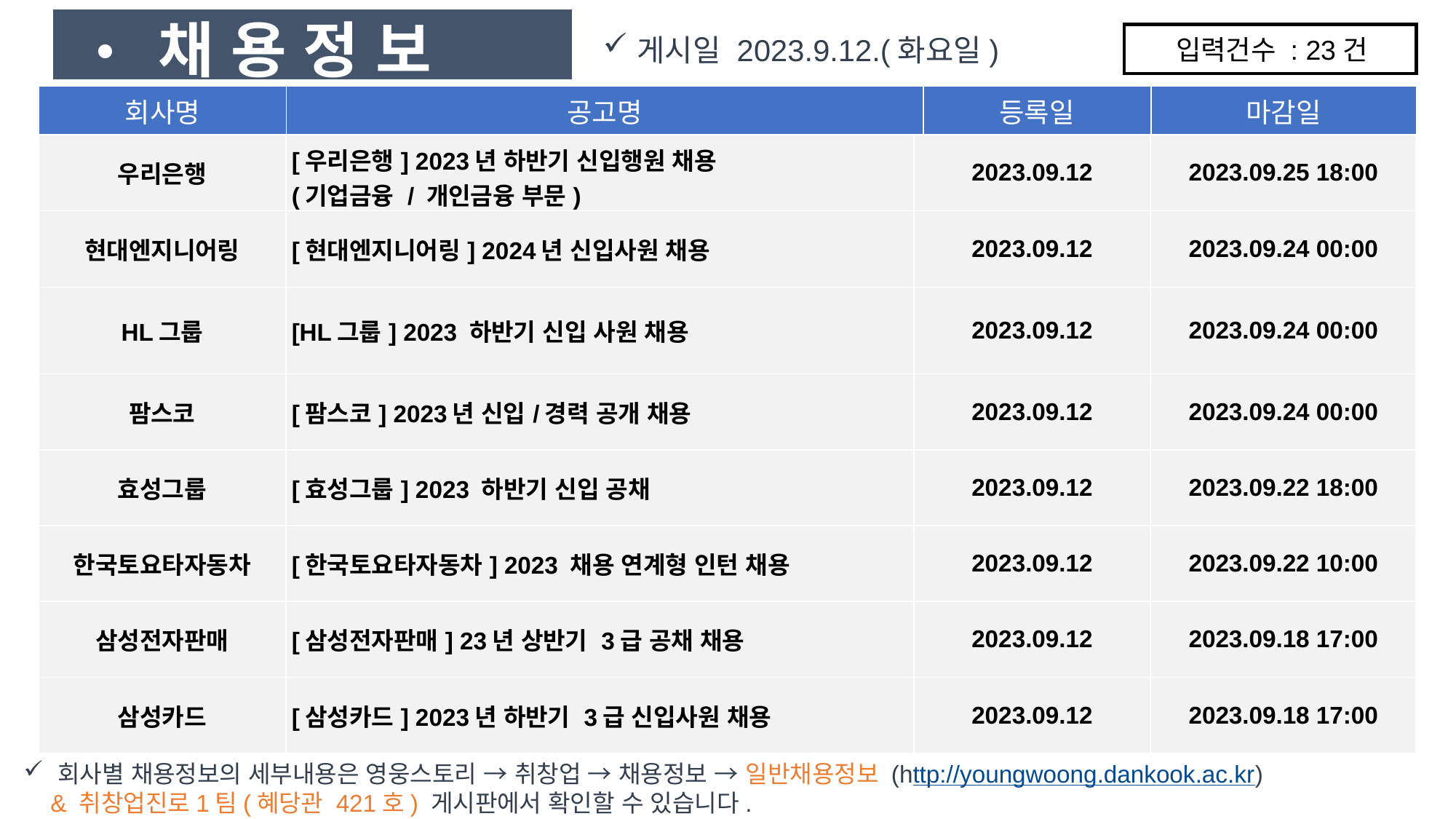

• 채 용 정 보

게시일 2023.9.12.(화요일)
입력건수 : 23건
| 회사명 | 공고명 | 등록일 | 마감일 |
| --- | --- | --- | --- |

| 우리은행 | [우리은행] 2023년 하반기 신입행원 채용 (기업금융 / 개인금융 부문) | 2023.09.12 | 2023.09.25 18:00 |
| --- | --- | --- | --- |
| 현대엔지니어링 | [현대엔지니어링] 2024년 신입사원 채용 | 2023.09.12 | 2023.09.24 00:00 |
| HL그룹 | [HL그룹] 2023 하반기 신입 사원 채용 | 2023.09.12 | 2023.09.24 00:00 |
| 팜스코 | [팜스코] 2023년 신입/경력 공개 채용 | 2023.09.12 | 2023.09.24 00:00 |
| 효성그룹 | [효성그룹] 2023 하반기 신입 공채 | 2023.09.12 | 2023.09.22 18:00 |
| 한국토요타자동차 | [한국토요타자동차] 2023 채용 연계형 인턴 채용 | 2023.09.12 | 2023.09.22 10:00 |
| 삼성전자판매 | [삼성전자판매] 23년 상반기 3급 공채 채용 | 2023.09.12 | 2023.09.18 17:00 |
| 삼성카드 | [삼성카드] 2023년 하반기 3급 신입사원 채용 | 2023.09.12 | 2023.09.18 17:00 |

회사별 채용정보의 세부내용은 영웅스토리 → 취창업 → 채용정보 → 일반채용정보 (http://youngwoong.dankook.ac.kr)
    & 취창업진로1팀(혜당관 421호) 게시판에서 확인할 수 있습니다.